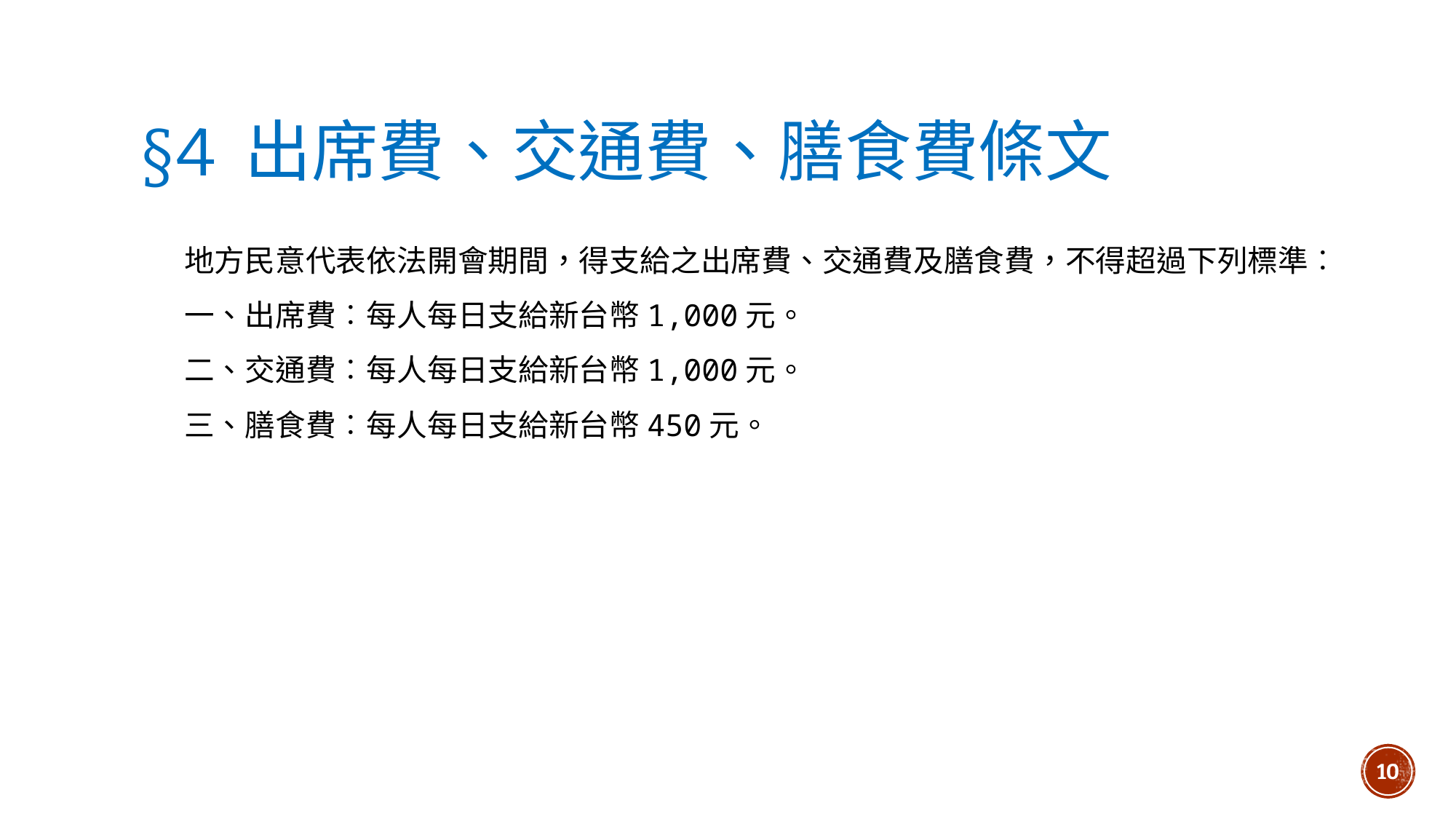

# §4 出席費、交通費、膳食費條文
地方民意代表依法開會期間，得支給之出席費、交通費及膳食費，不得超過下列標準︰
一、出席費︰每人每日支給新台幣1,000元。
二、交通費︰每人每日支給新台幣1,000元。
三、膳食費︰每人每日支給新台幣450元。
10